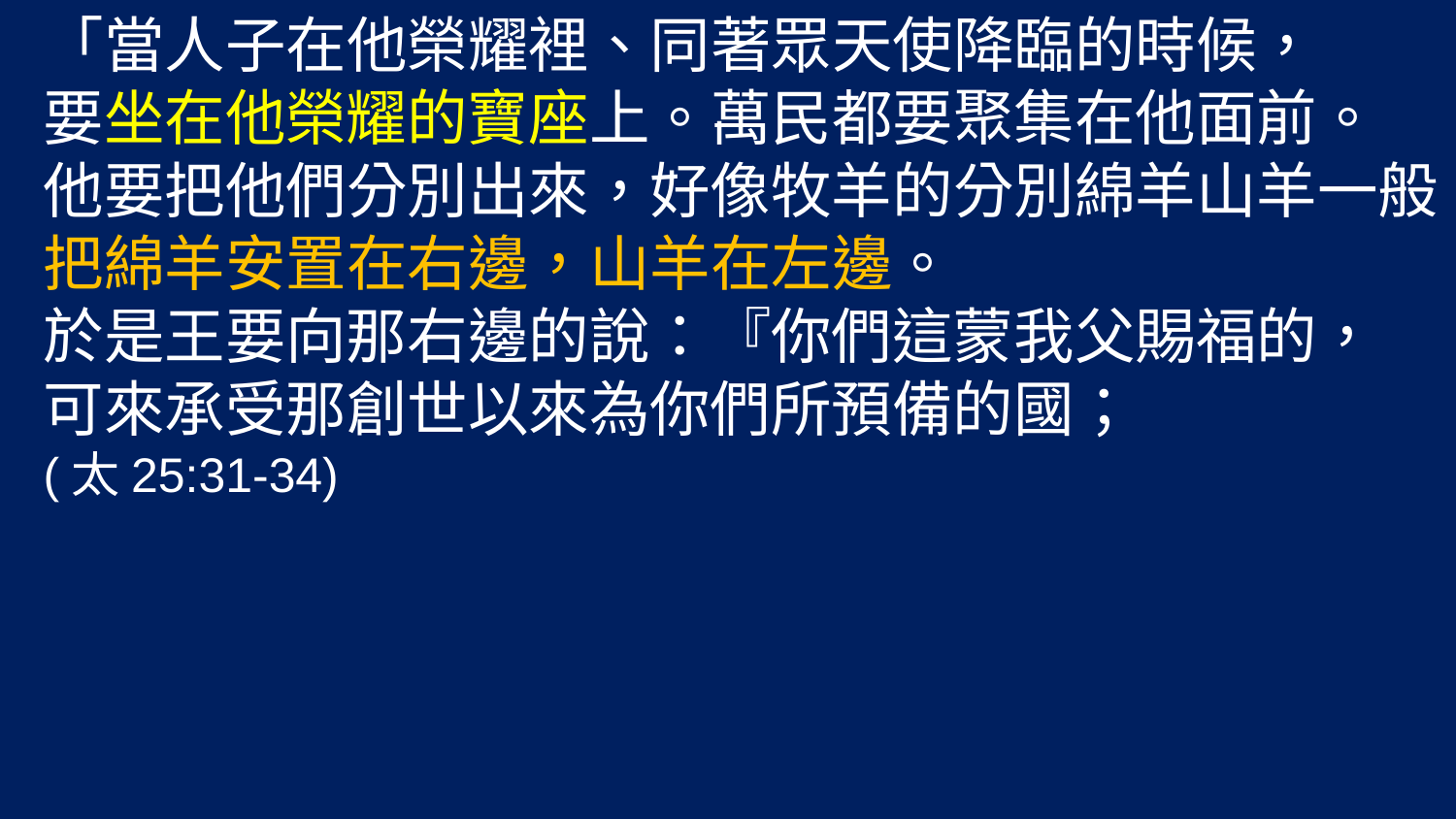

「當人子在他榮耀裡、同著眾天使降臨的時候，
要坐在他榮耀的寶座上。萬民都要聚集在他面前。
他要把他們分別出來，好像牧羊的分別綿羊山羊一般，把綿羊安置在右邊，山羊在左邊。
於是王要向那右邊的說：『你們這蒙我父賜福的，
可來承受那創世以來為你們所預備的國；
(太25:31-34)